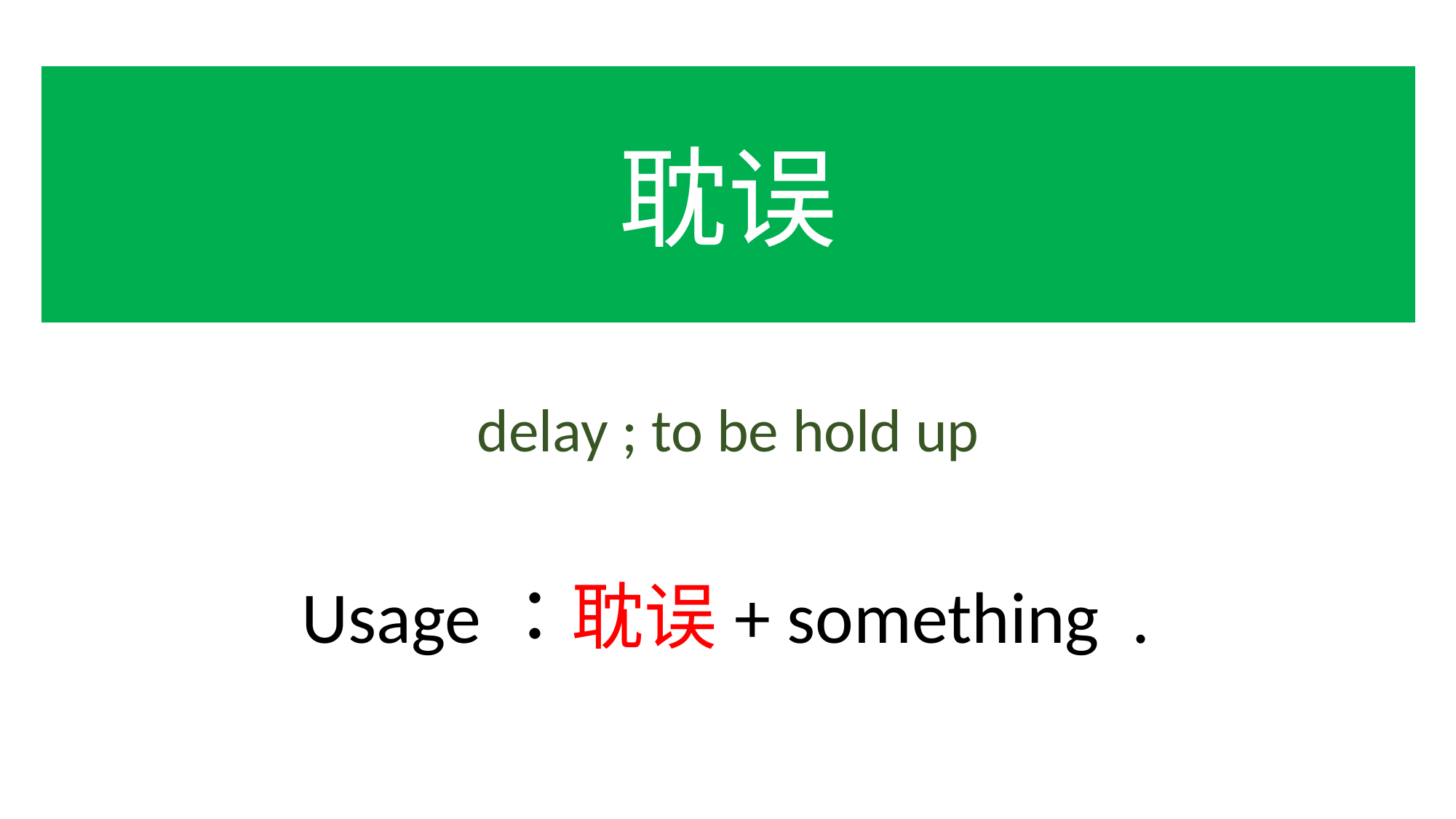

耽误
delay ; to be hold up
Usage：耽误+ something  .